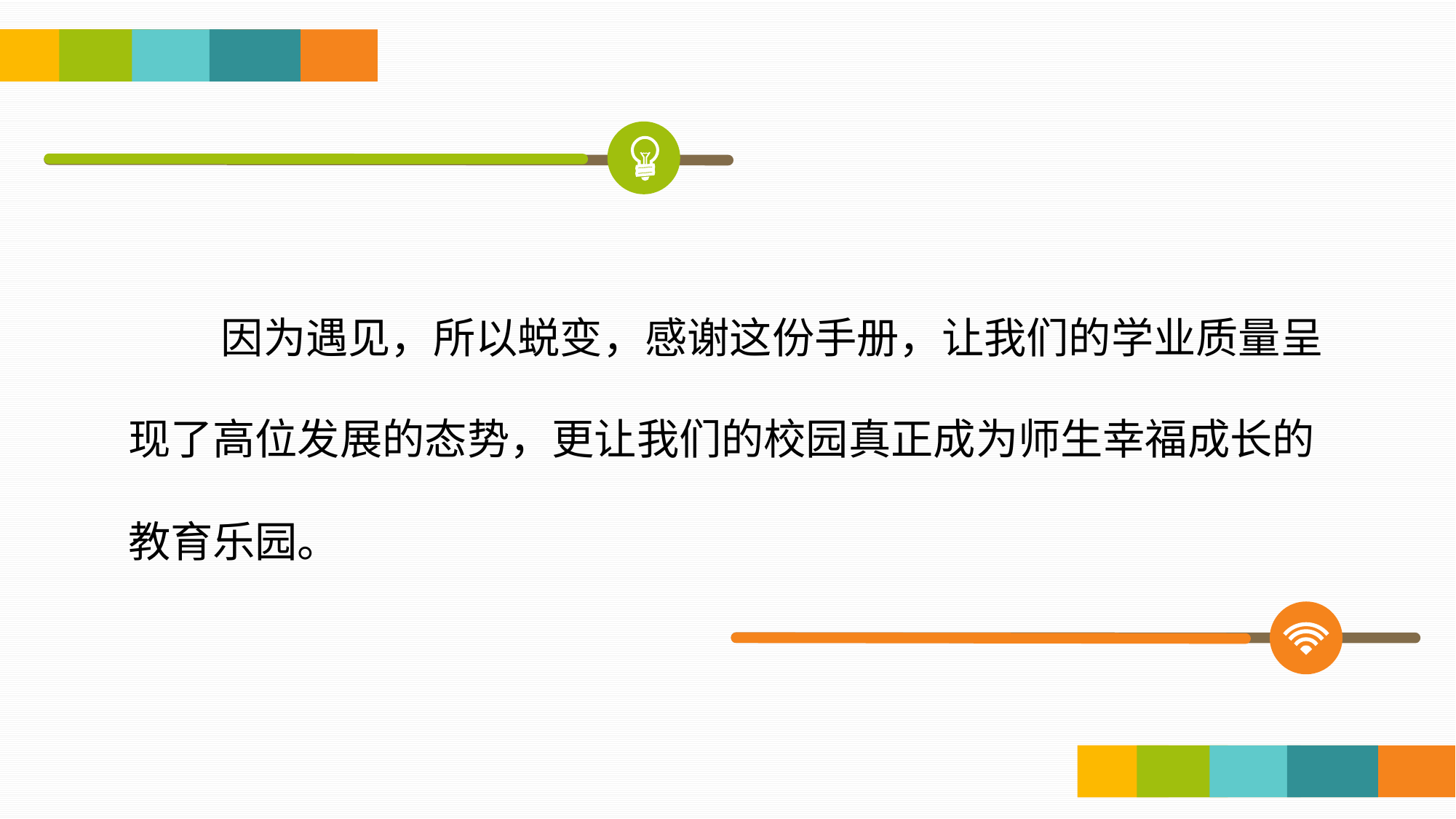

因为遇见，所以蜕变，感谢这份手册，让我们的学业质量呈现了高位发展的态势，更让我们的校园真正成为师生幸福成长的教育乐园。